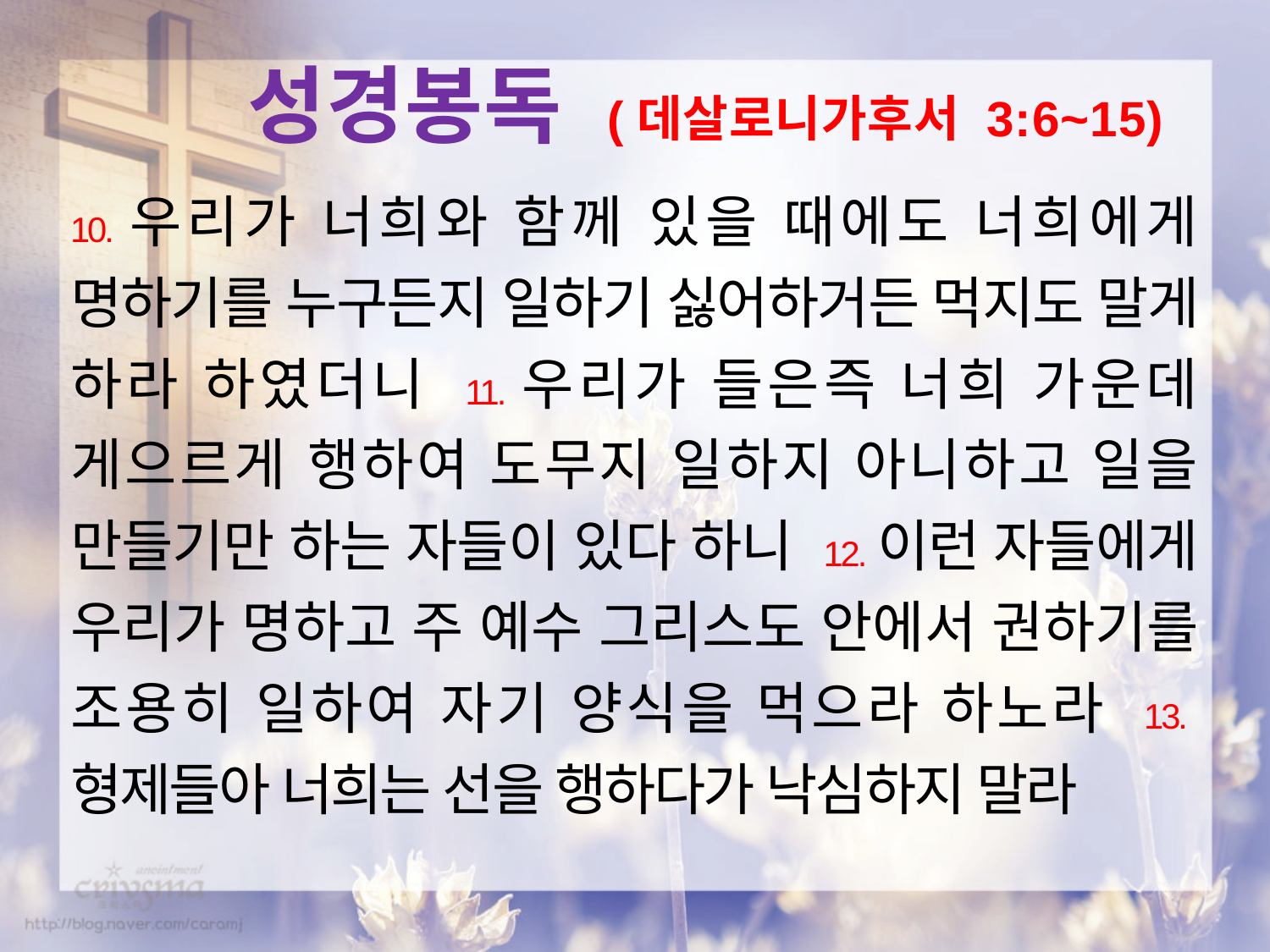

성경봉독 (데살로니가후서 3:6~15)
10.우리가 너희와 함께 있을 때에도 너희에게 명하기를 누구든지 일하기 싫어하거든 먹지도 말게 하라 하였더니 11.우리가 들은즉 너희 가운데 게으르게 행하여 도무지 일하지 아니하고 일을 만들기만 하는 자들이 있다 하니 12.이런 자들에게 우리가 명하고 주 예수 그리스도 안에서 권하기를 조용히 일하여 자기 양식을 먹으라 하노라 13.형제들아 너희는 선을 행하다가 낙심하지 말라